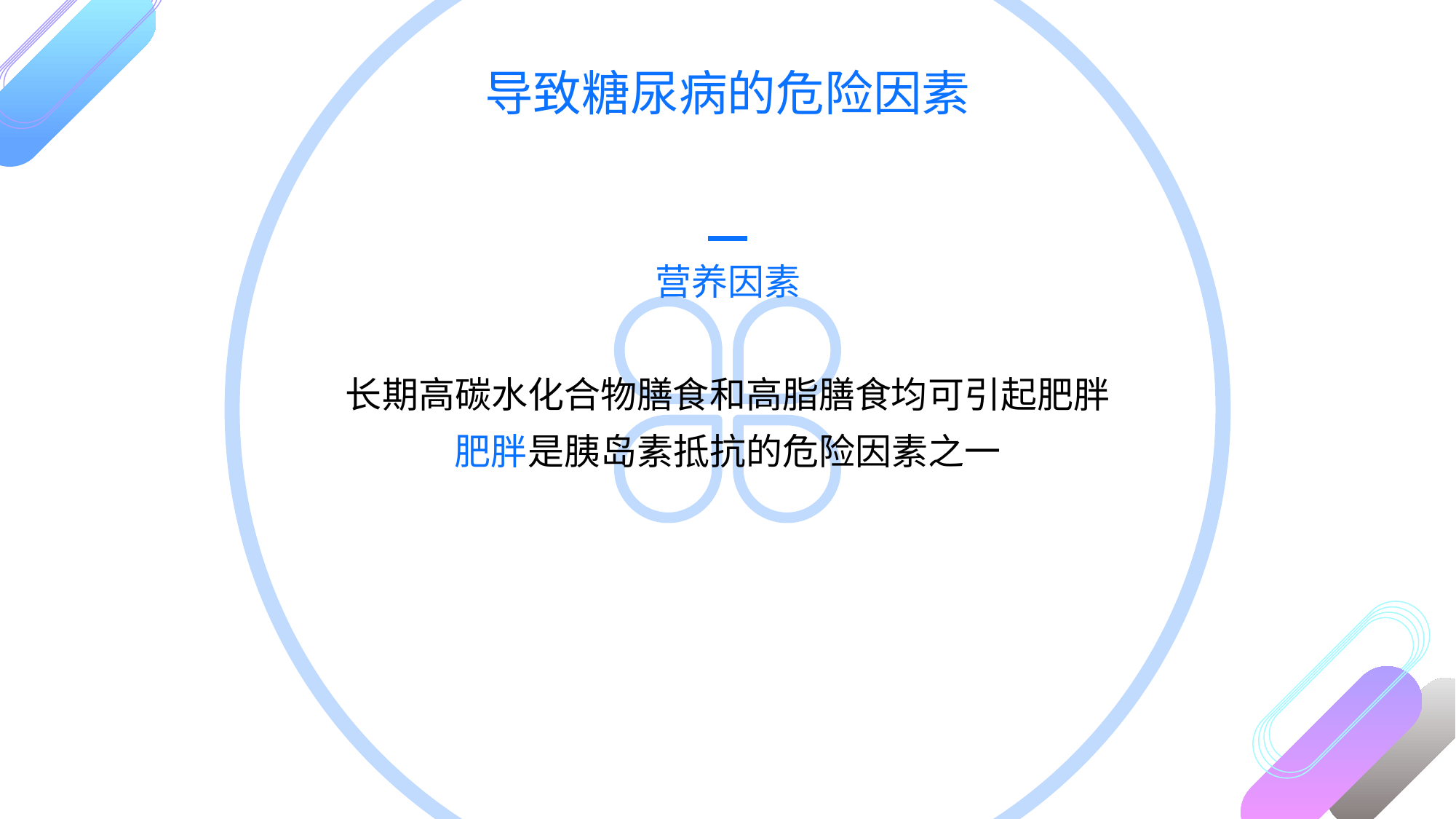

1
导致糖尿病的危险因素
营养因素

长期高碳水化合物膳食和高脂膳食均可引起肥胖肥胖是胰岛素抵抗的危险因素之一